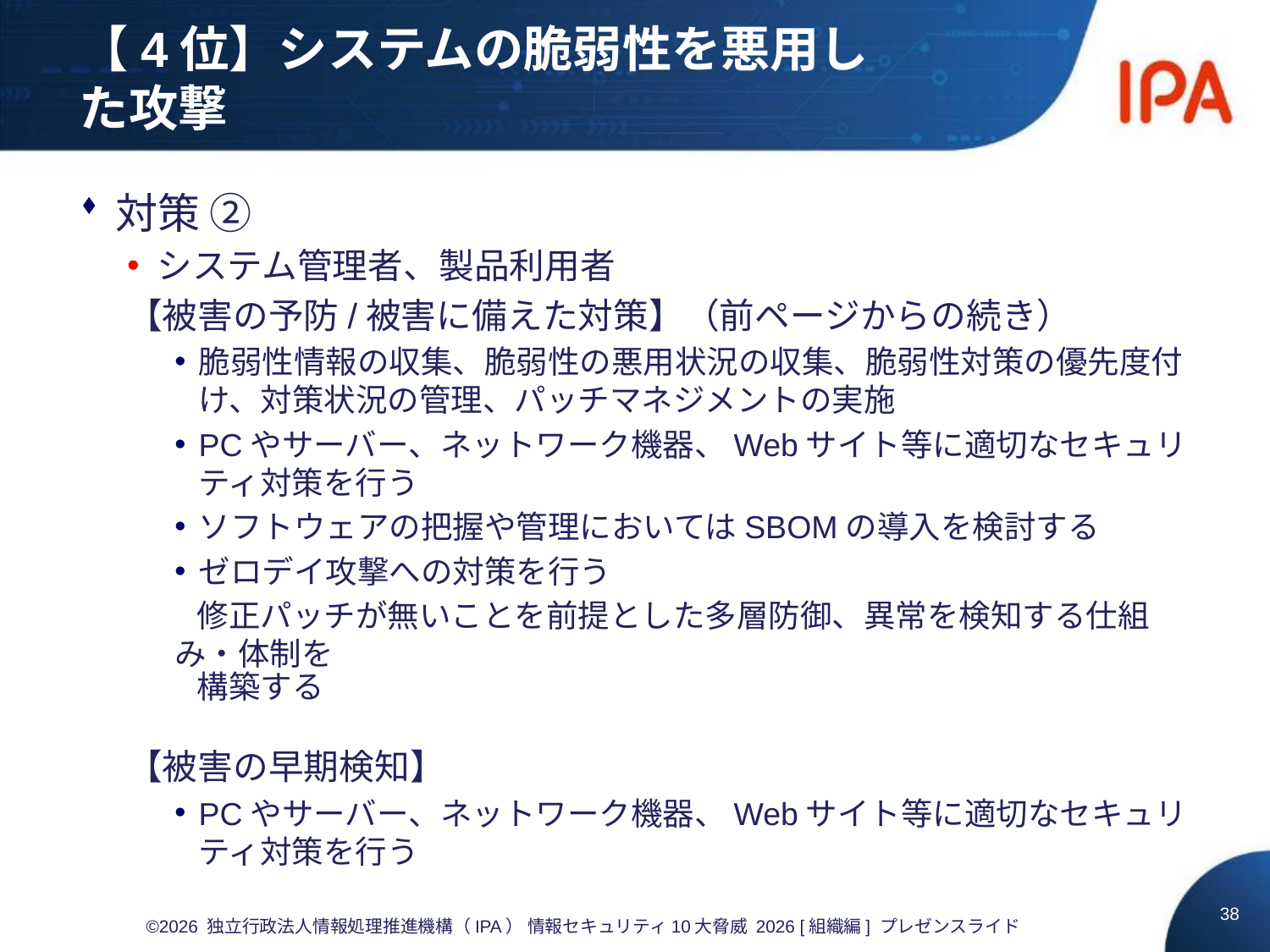

# 【4位】システムの脆弱性を悪用した攻撃
対策 ②
システム管理者、製品利用者
【被害の予防/被害に備えた対策】（前ページからの続き）
脆弱性情報の収集、脆弱性の悪用状況の収集、脆弱性対策の優先度付け、対策状況の管理、パッチマネジメントの実施
PCやサーバー、ネットワーク機器、Webサイト等に適切なセキュリティ対策を行う
ソフトウェアの把握や管理においてはSBOMの導入を検討する
ゼロデイ攻撃への対策を行う
  修正パッチが無いことを前提とした多層防御、異常を検知する仕組み・体制を
  構築する

【被害の早期検知】
PCやサーバー、ネットワーク機器、Webサイト等に適切なセキュリティ対策を行う
38
©2026 独立行政法人情報処理推進機構（IPA） 情報セキュリティ10大脅威 2026 [組織編] プレゼンスライド